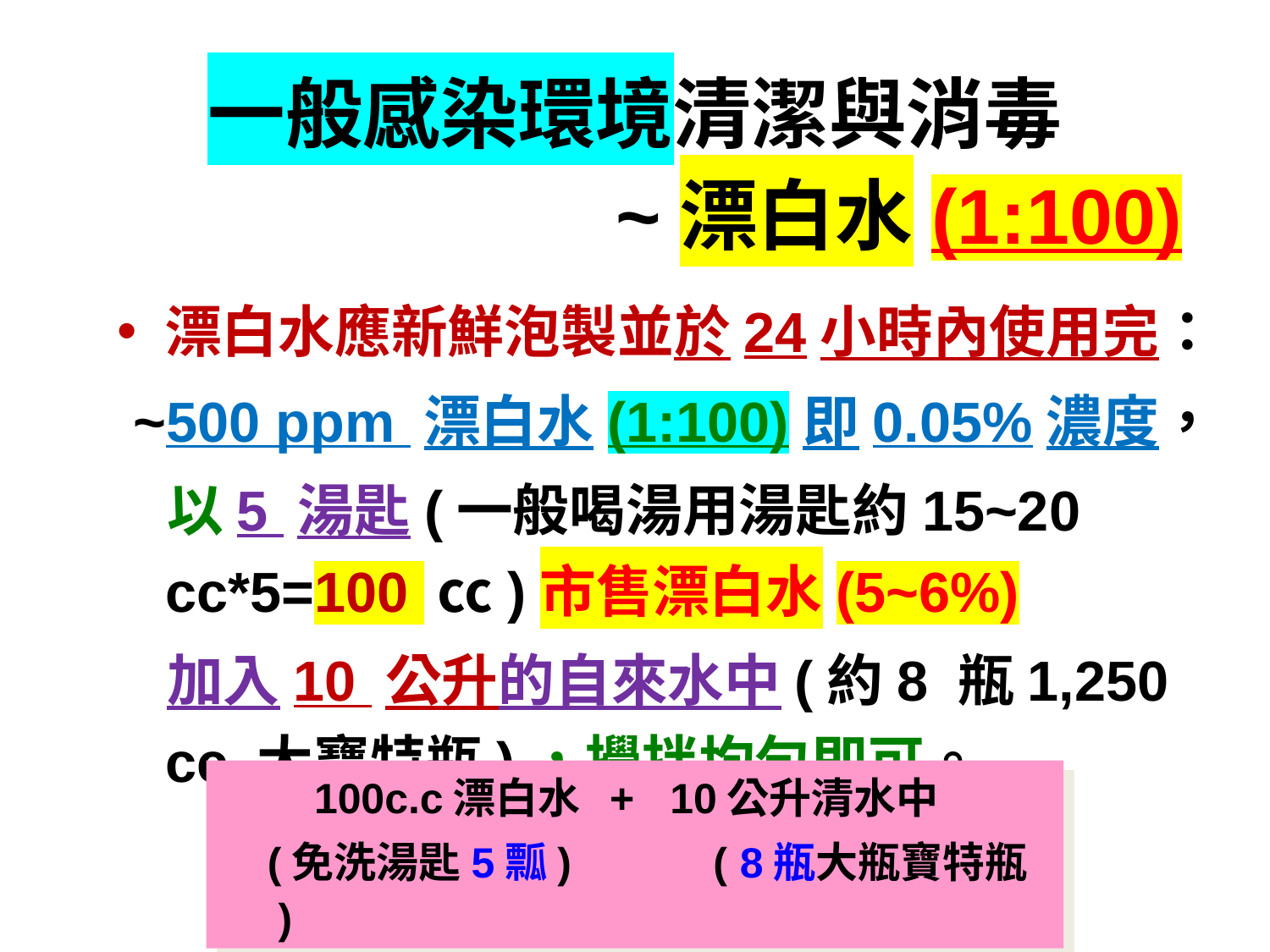

# 一般感染環境清潔與消毒 ~漂白水(1:100)
漂白水應新鮮泡製並於24小時內使用完：
 ~500 ppm 漂白水(1:100)即0.05%濃度，
以5 湯匙(一般喝湯用湯匙約15~20 cc*5=100 ㏄)市售漂白水(5~6%)
加入10 公升的自來水中(約8 瓶1,250 cc 大寶特瓶)，攪拌均勻即可。

100c.c漂白水  +   10公升清水中
   (免洗湯匙5瓢)            ( 8瓶大瓶寶特瓶 )